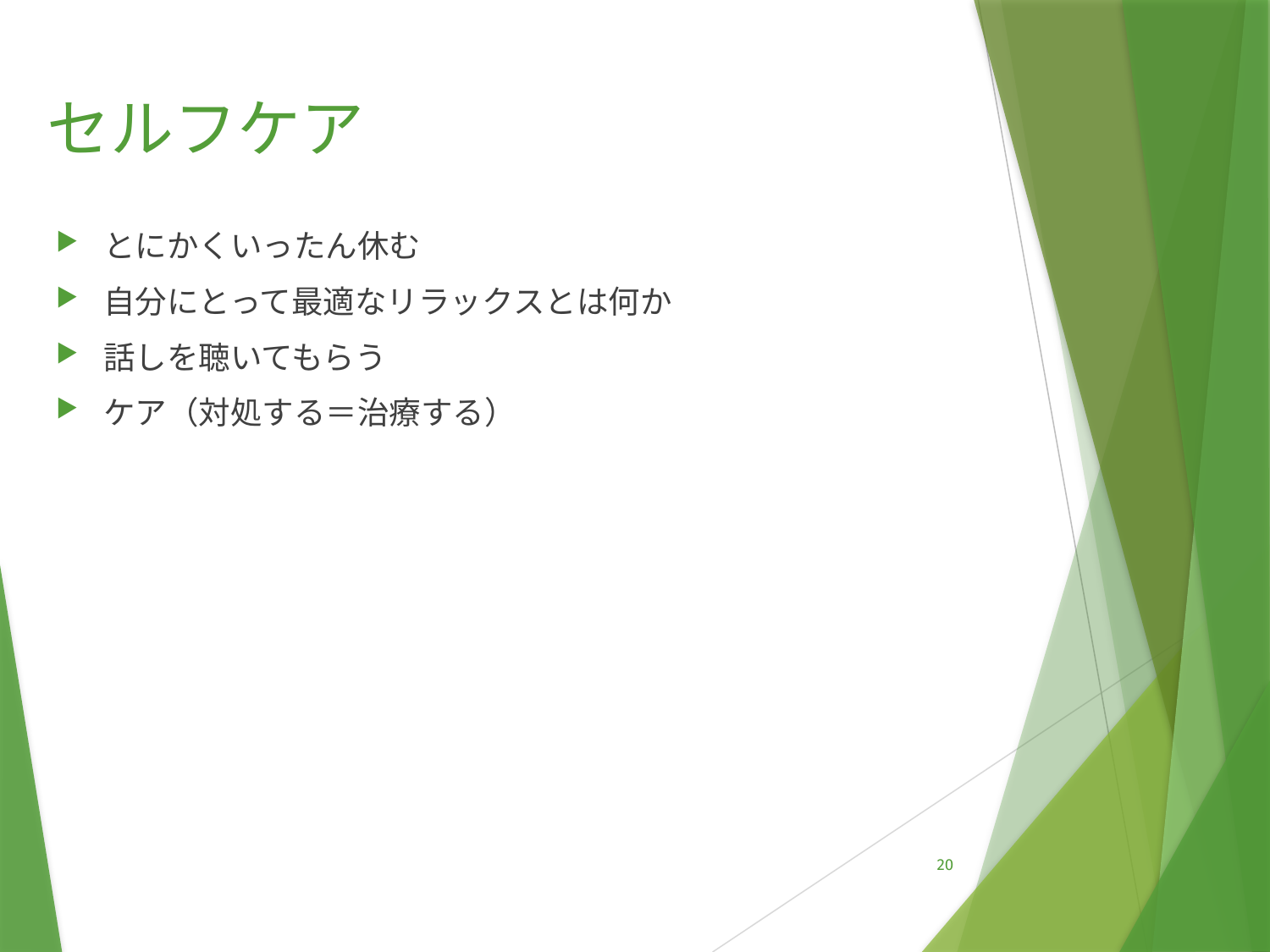

# セルフケア
とにかくいったん休む
自分にとって最適なリラックスとは何か
話しを聴いてもらう
ケア（対処する＝治療する）
20